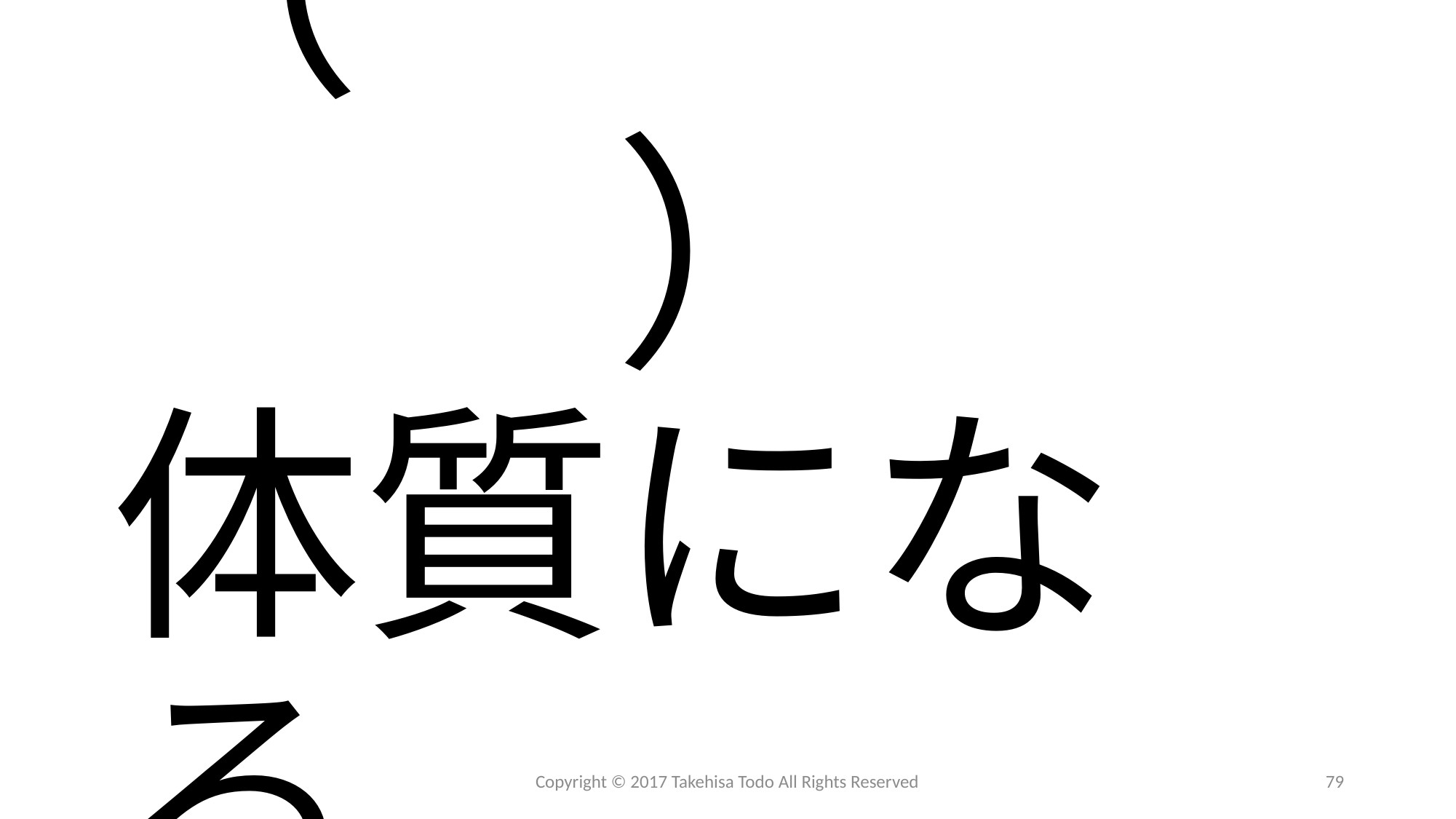

# （　　　　　） 体質になる
Copyright © 2017 Takehisa Todo All Rights Reserved
79